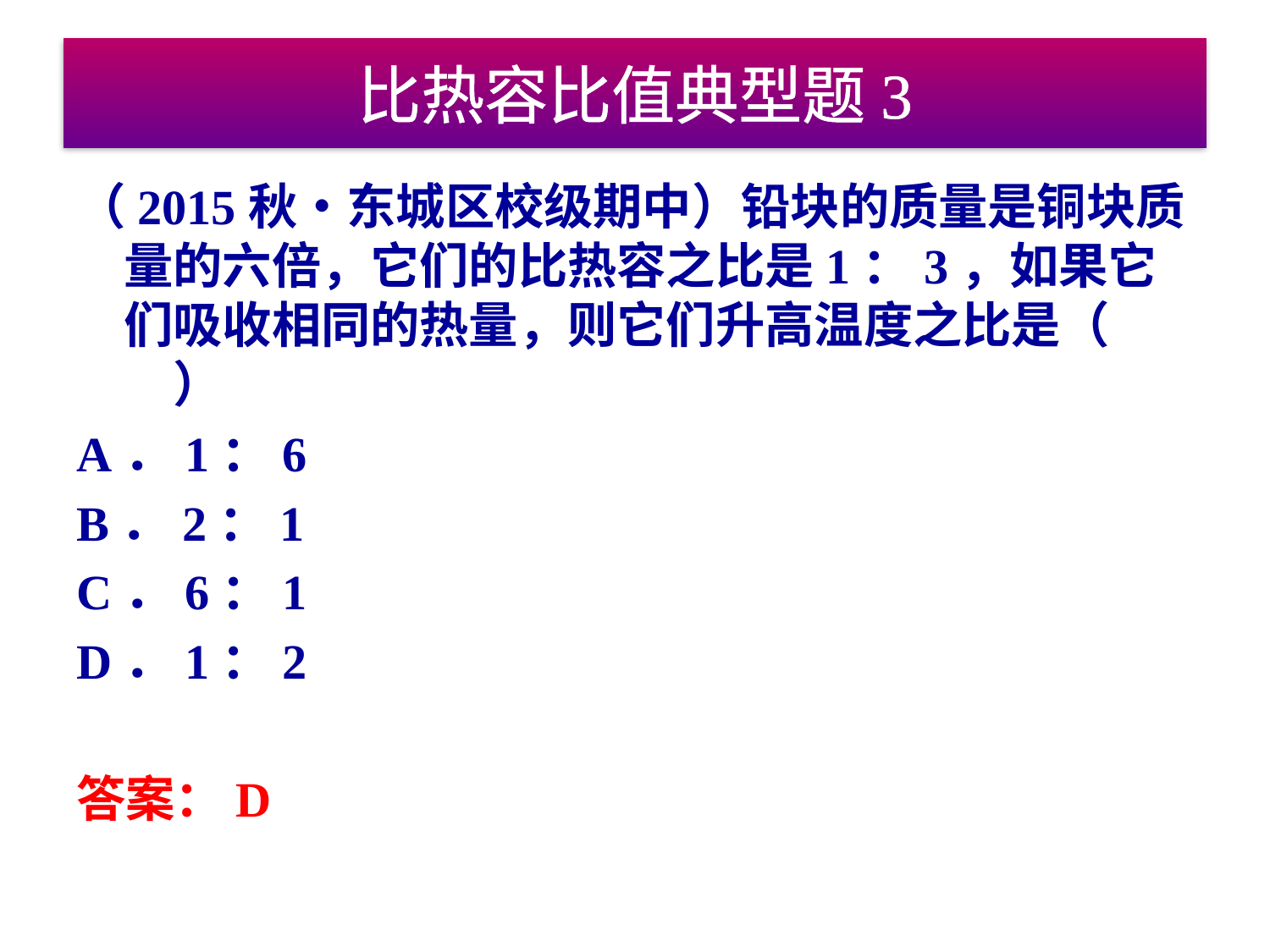

# 比热容比值典型题3
（2015秋•东城区校级期中）铅块的质量是铜块质量的六倍，它们的比热容之比是1：3，如果它们吸收相同的热量，则它们升高温度之比是（　　）
A．1：6
B．2：1
C．6：1
D．1：2

答案：D